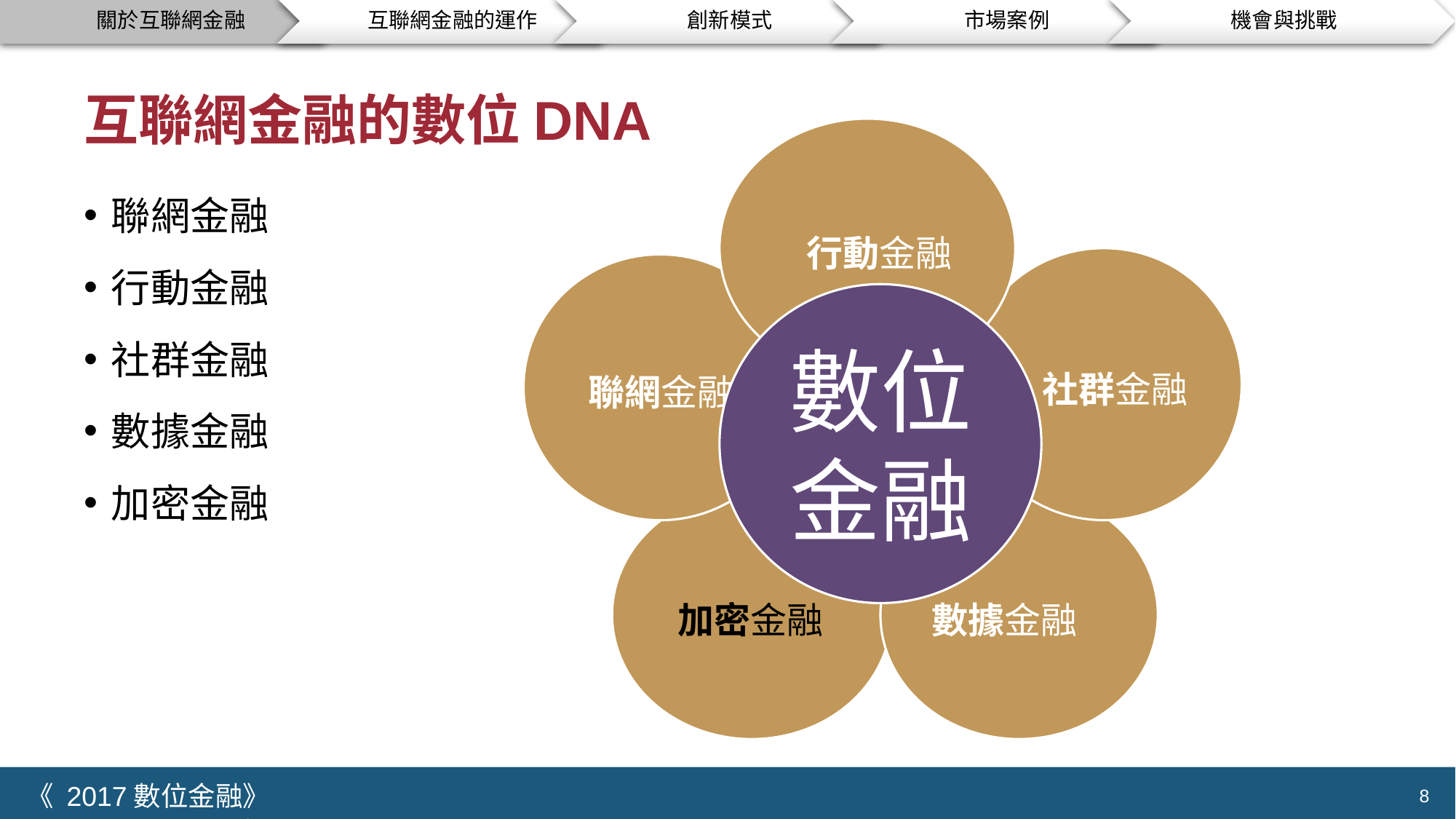

關於互聯網金融
互聯網金融的運作
創新模式
市場案例
機會與挑戰
# 互聯網金融的數位DNA
   行動金融
聯網金融
行動金融
社群金融
數據金融
加密金融
  社群金融
 聯網金融
數位金融
 加密金融
數據金融
《 2017數位金融》                                                                                                                                             	NCTU.IIM.IEBI Lab
8